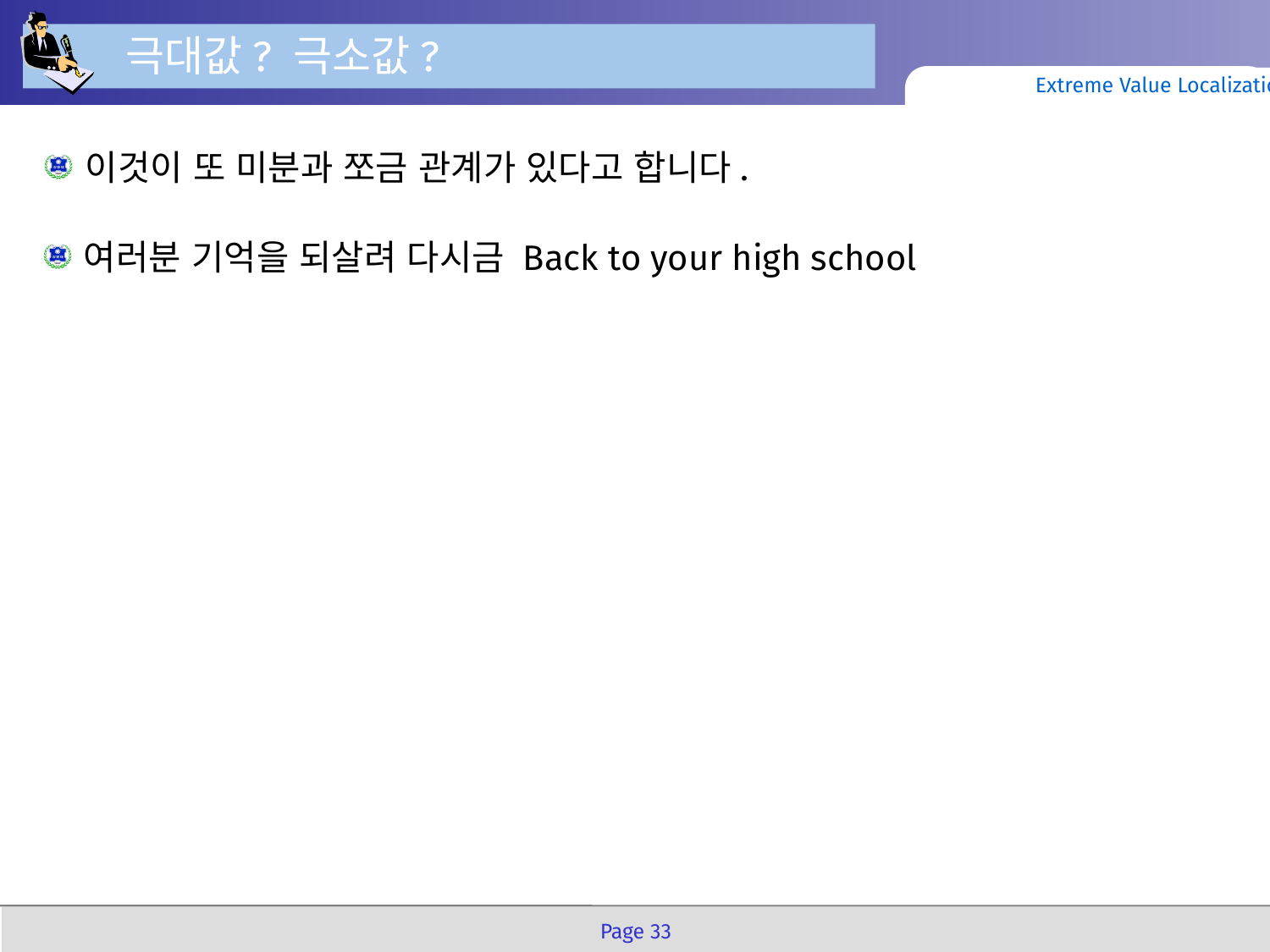

극대값? 극소값?
Extreme Value Localization
이것이 또 미분과 쪼금 관계가 있다고 합니다.
여러분 기억을 되살려 다시금 Back to your high school

Page 33